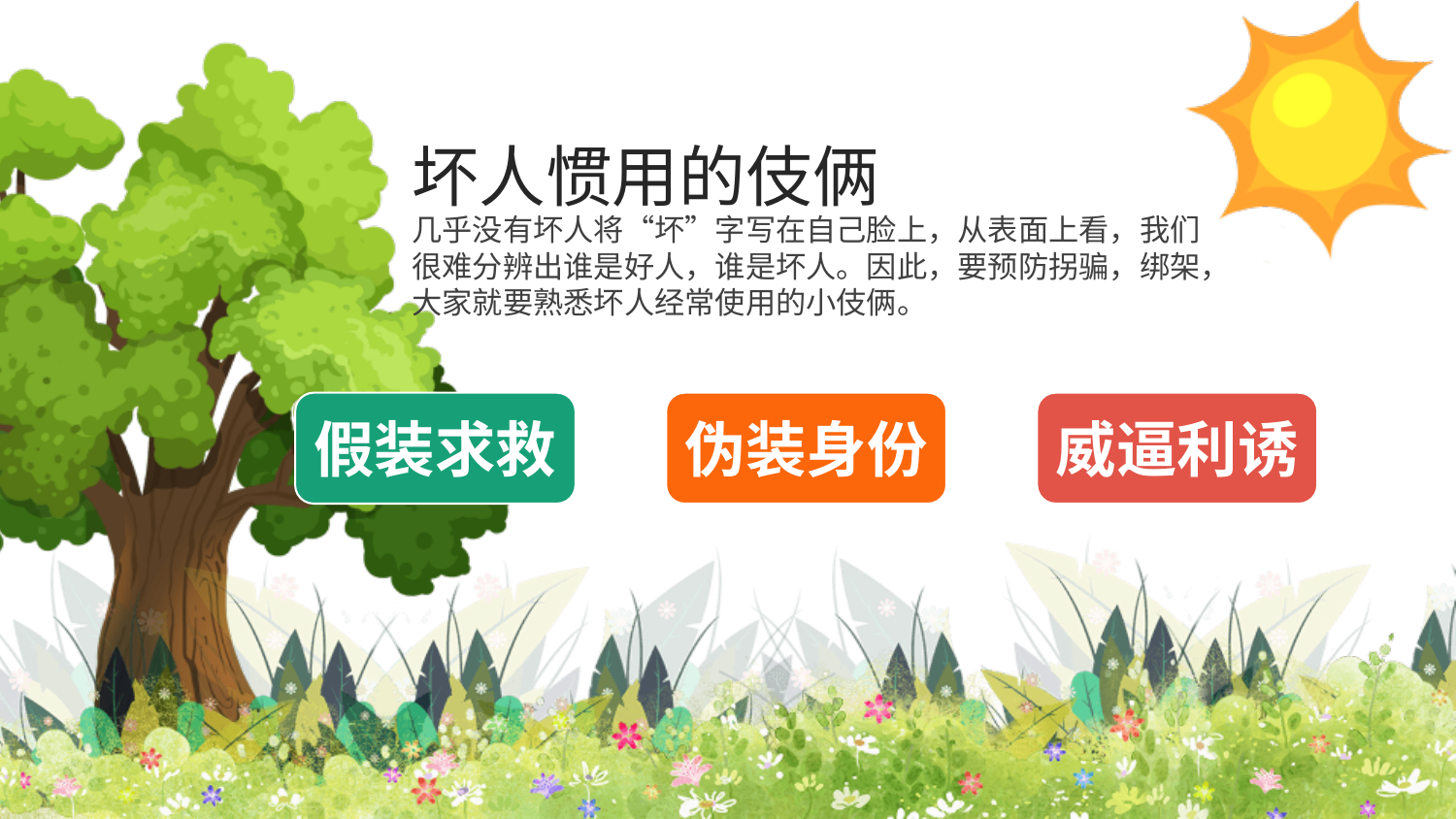

坏人惯用的伎俩
几乎没有坏人将“坏”字写在自己脸上，从表面上看，我们很难分辨出谁是好人，谁是坏人。因此，要预防拐骗，绑架，大家就要熟悉坏人经常使用的小伎俩。
假装求救
伪装身份
威逼利诱